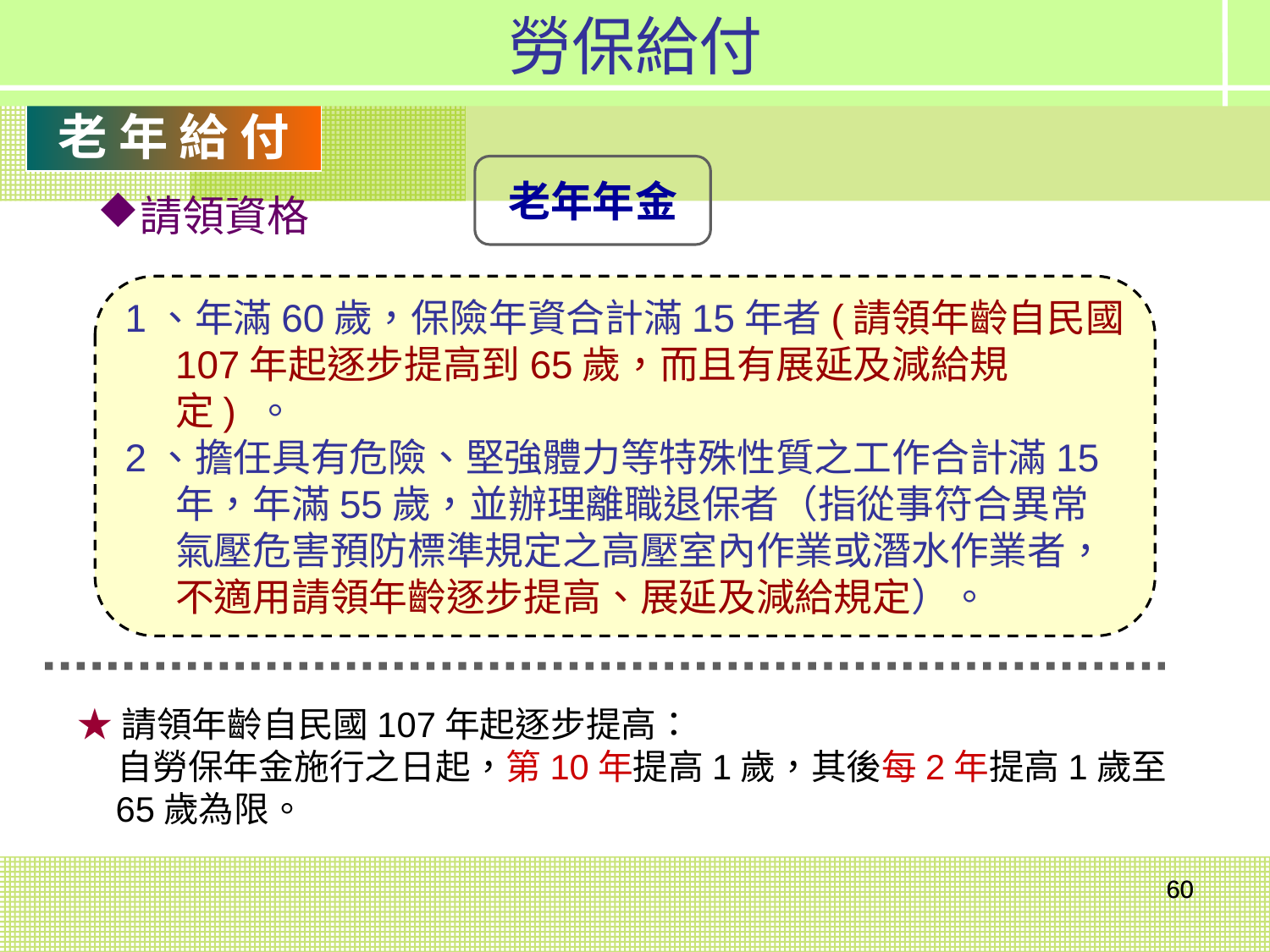

勞保給付

老 年 給 付

老年年金

請領資格
1、年滿60歲，保險年資合計滿15年者(請領年齡自民國107年起逐步提高到65歲，而且有展延及減給規定) 。
2、擔任具有危險、堅強體力等特殊性質之工作合計滿15年，年滿55歲，並辦理離職退保者（指從事符合異常氣壓危害預防標準規定之高壓室內作業或潛水作業者，不適用請領年齡逐步提高、展延及減給規定）。

★請領年齡自民國107年起逐步提高：
    自勞保年金施行之日起，第10年提高1歲，其後每2年提高1歲至65歲為限。
60
60